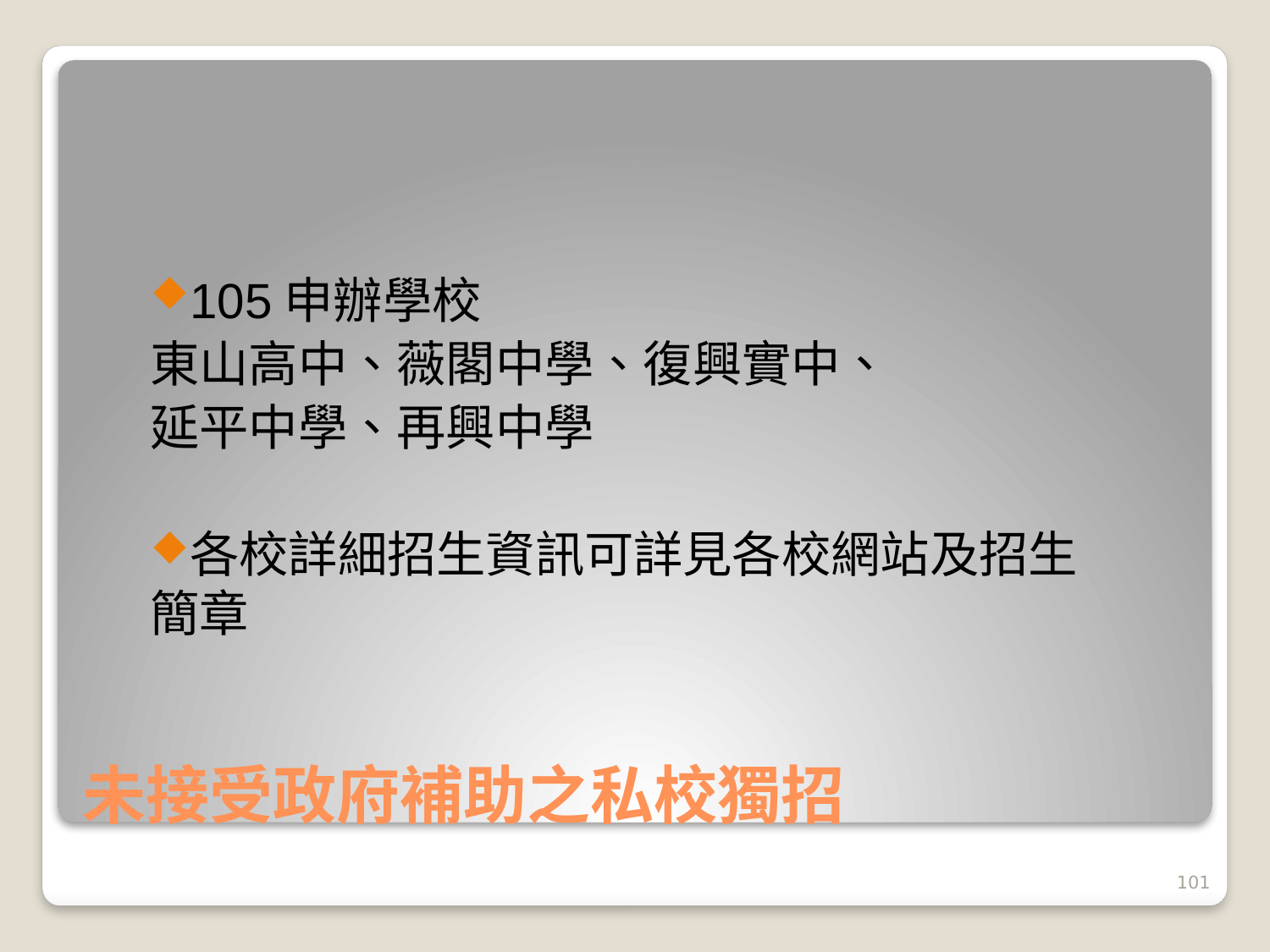

105申辦學校
東山高中、薇閣中學、復興實中、
延平中學、再興中學

各校詳細招生資訊可詳見各校網站及招生簡章

# 未接受政府補助之私校獨招
101